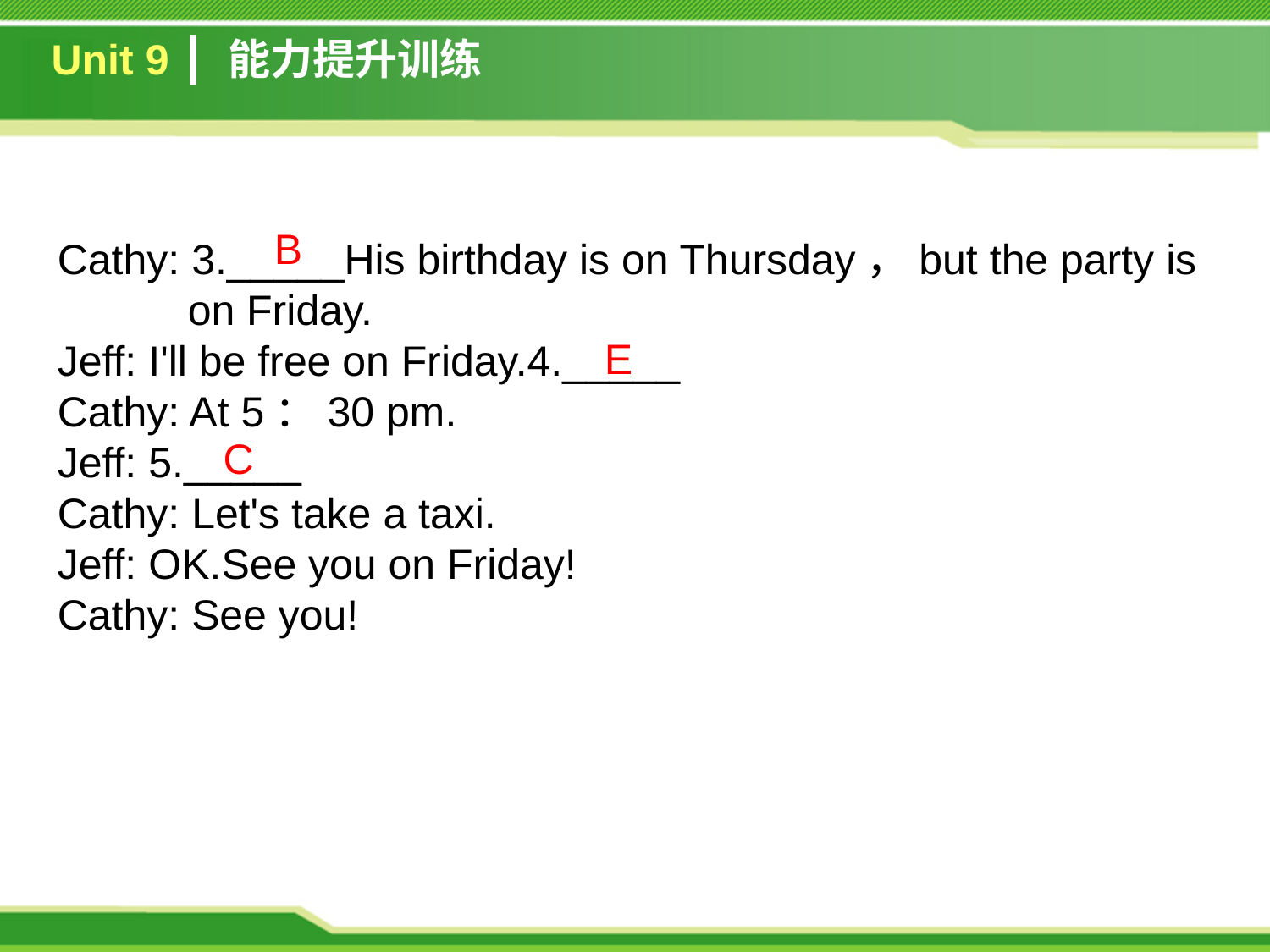

Unit 9 ┃ 能力提升训练
B

Cathy: 3._____His birthday is on Thursday，but the party is
           on Friday.
Jeff: I'll be free on Friday.4._____
Cathy: At 5：30 pm.
Jeff: 5._____
Cathy: Let's take a taxi.
Jeff: OK.See you on Friday!
Cathy: See you!
E
C